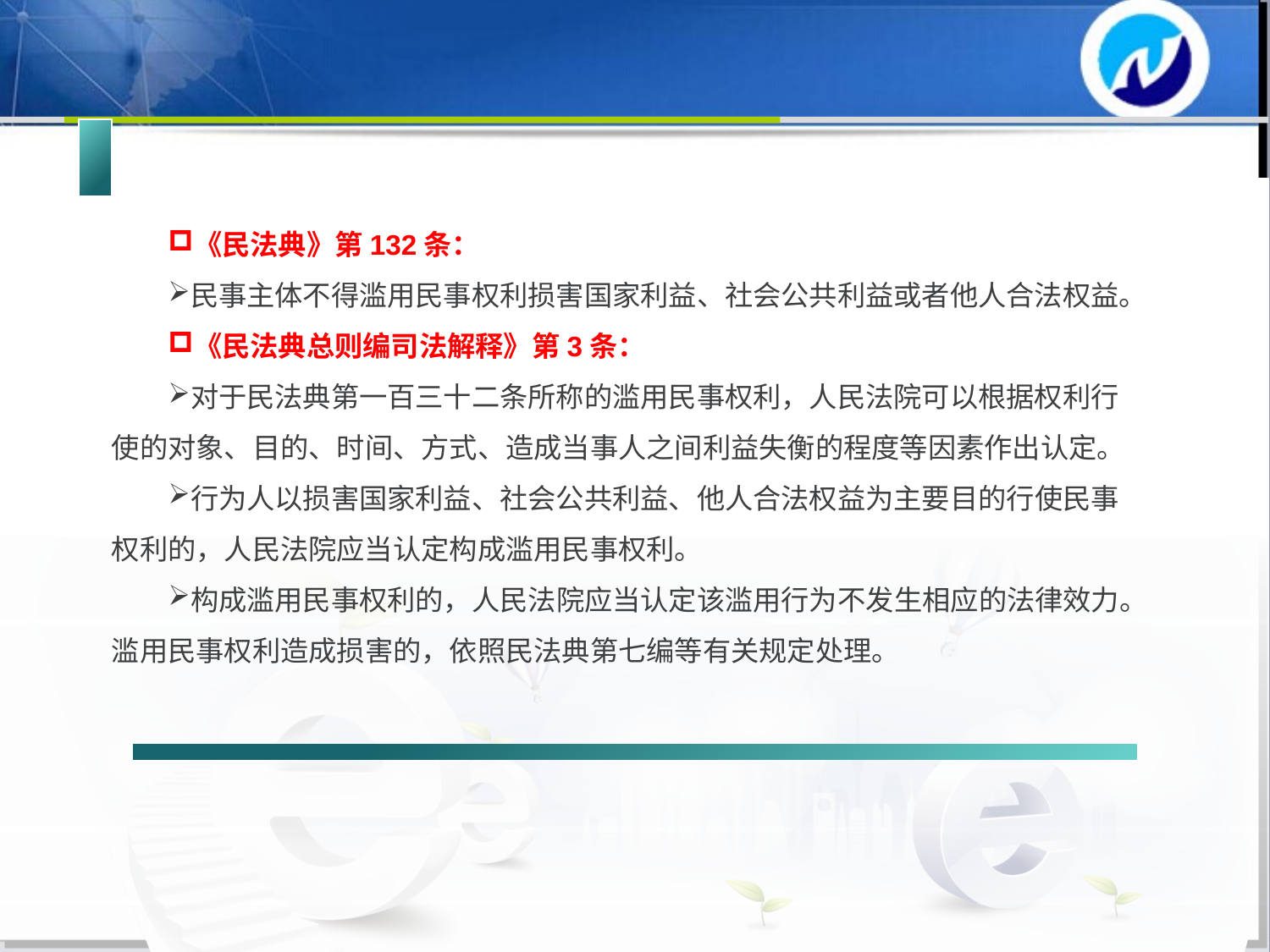

《民法典》第132条：
民事主体不得滥用民事权利损害国家利益、社会公共利益或者他人合法权益。
《民法典总则编司法解释》第3条：
对于民法典第一百三十二条所称的滥用民事权利，人民法院可以根据权利行使的对象、目的、时间、方式、造成当事人之间利益失衡的程度等因素作出认定。
行为人以损害国家利益、社会公共利益、他人合法权益为主要目的行使民事权利的，人民法院应当认定构成滥用民事权利。
构成滥用民事权利的，人民法院应当认定该滥用行为不发生相应的法律效力。滥用民事权利造成损害的，依照民法典第七编等有关规定处理。